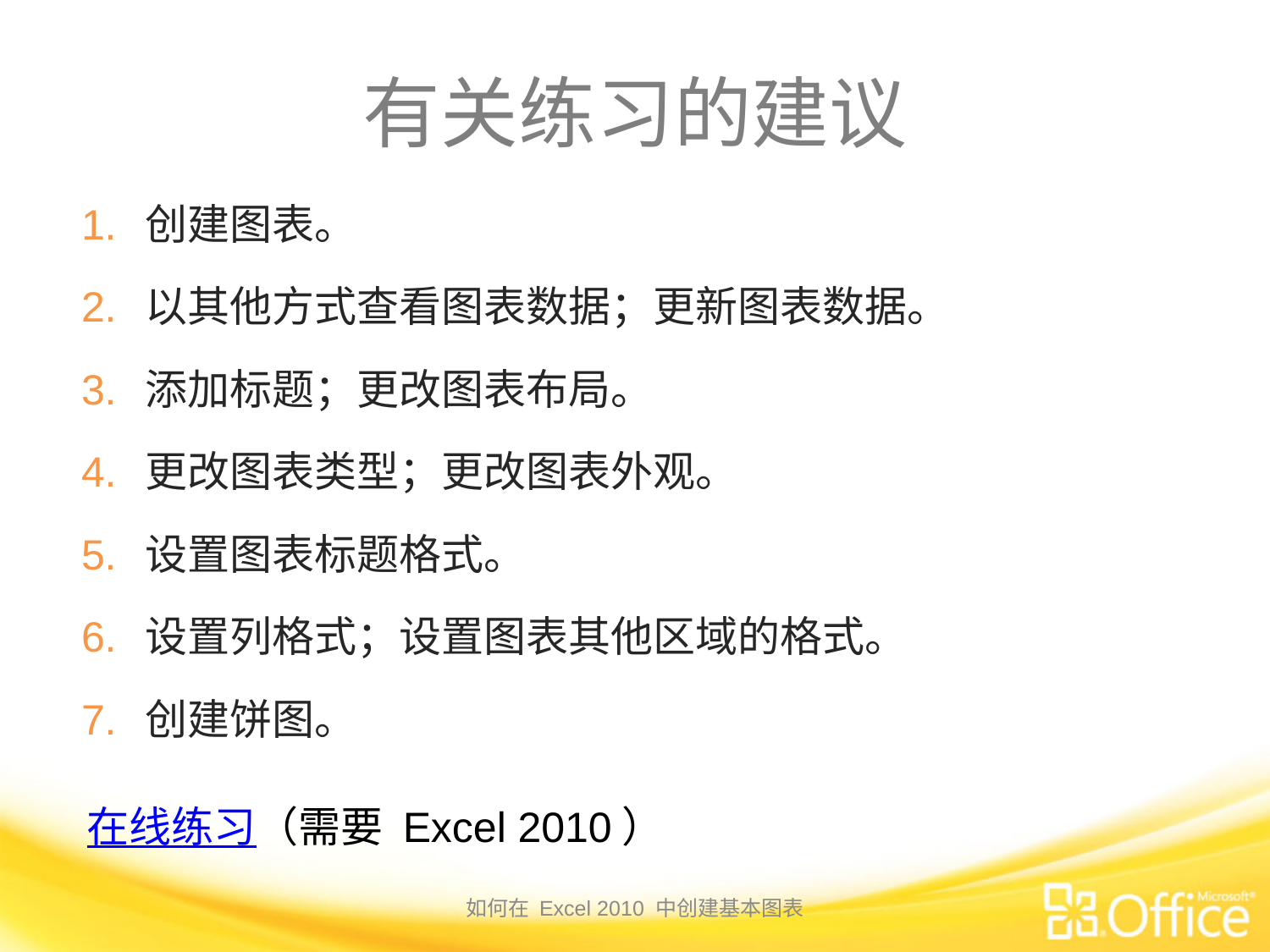

# 有关练习的建议
创建图表。
以其他方式查看图表数据；更新图表数据。
添加标题；更改图表布局。
更改图表类型；更改图表外观。
设置图表标题格式。
设置列格式；设置图表其他区域的格式。
创建饼图。
在线练习（需要 Excel 2010）
如何在 Excel 2010 中创建基本图表